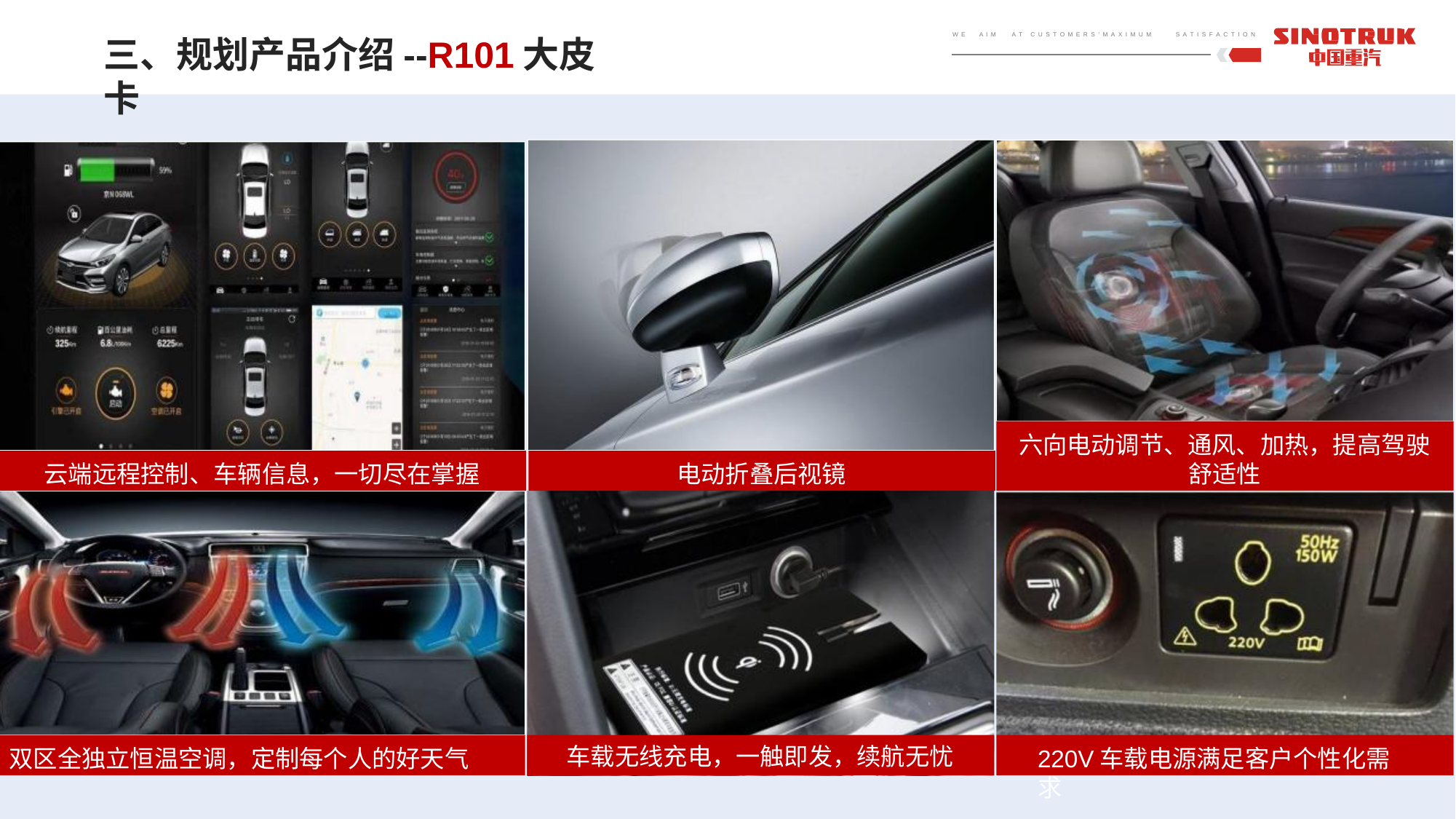

W  E
A  I  M
A  T     C  U  S  T  O  M  E  R  S  ’  M  A  X  I  M  U  M
S  A  T  I  S  F  A  C  T  I  O  N
三、规划产品介绍--R101大皮卡

六向电动调节、通风、加热，提高驾驶 舒适性

云端远程控制、车辆信息，一切尽在掌握
电动折叠后视镜

车载无线充电，一触即发，续航无忧
双区全独立恒温空调，定制每个人的好天气
220V车载电源满足客户个性化需求